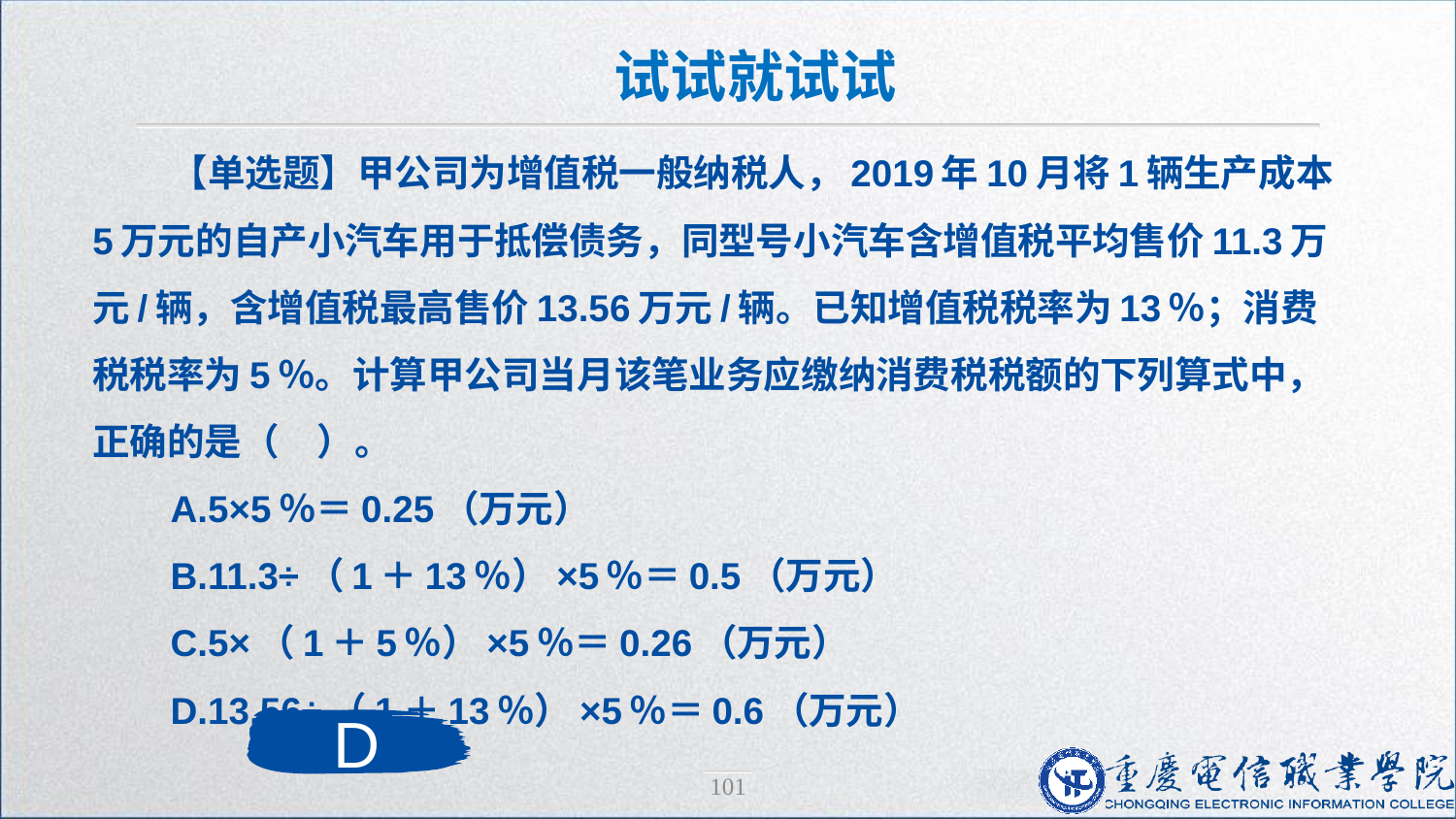

试试就试试
【单选题】甲公司为增值税一般纳税人，2019年10月将1辆生产成本5万元的自产小汽车用于抵偿债务，同型号小汽车含增值税平均售价11.3万元/辆，含增值税最高售价13.56万元/辆。已知增值税税率为13％；消费税税率为5％。计算甲公司当月该笔业务应缴纳消费税税额的下列算式中，正确的是（　）。
A.5×5％＝0.25（万元）
B.11.3÷（1＋13％）×5％＝0.5（万元）
C.5×（1＋5％）×5％＝0.26（万元）
D.13.56÷（1＋13％）×5％＝0.6（万元）

D
101